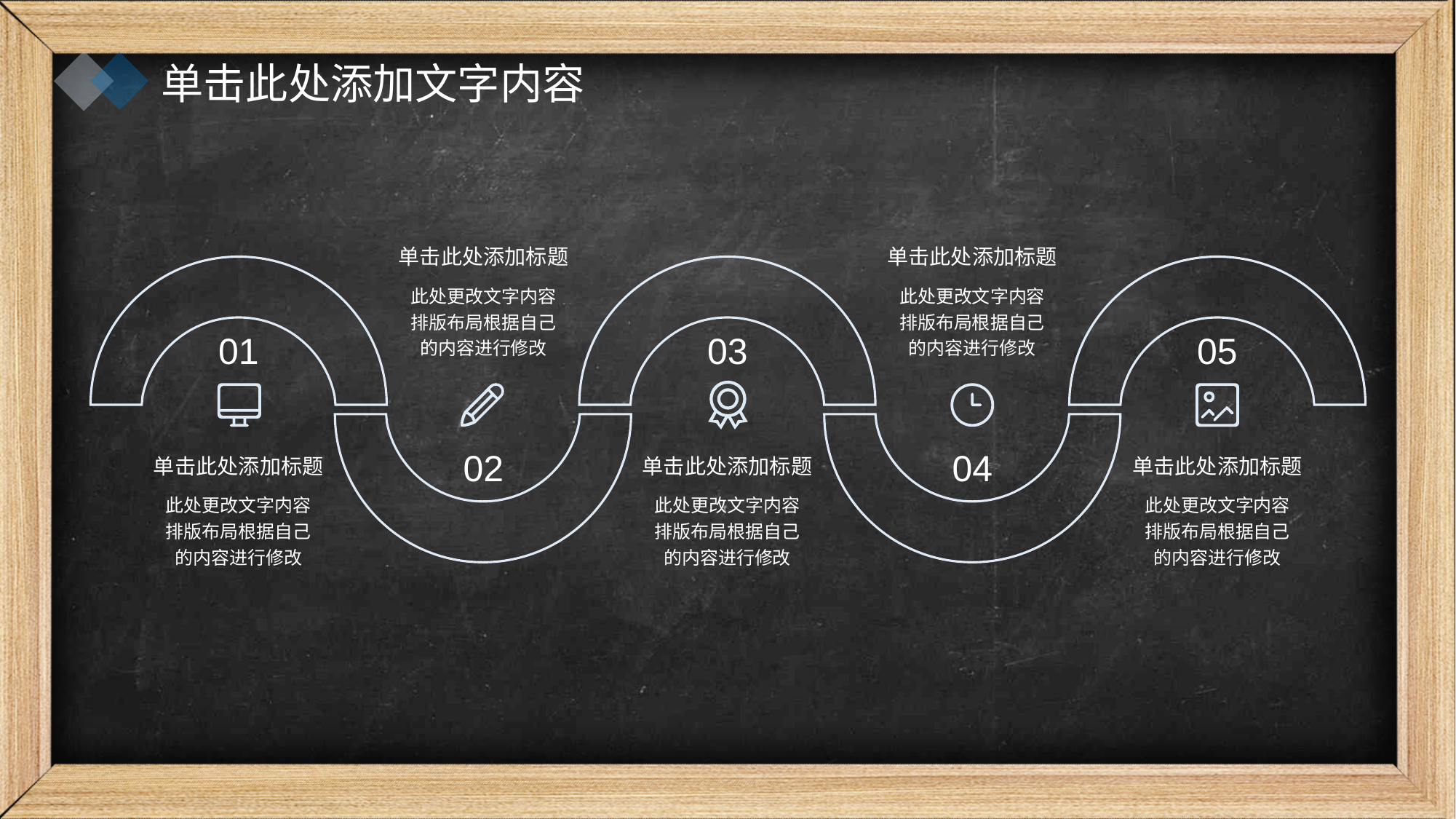

单击此处添加文字内容

单击此处添加标题
此处更改文字内容排版布局根据自己的内容进行修改
单击此处添加标题
此处更改文字内容排版布局根据自己的内容进行修改

01
03
05

02
04
单击此处添加标题
此处更改文字内容排版布局根据自己的内容进行修改
单击此处添加标题
此处更改文字内容排版布局根据自己的内容进行修改
单击此处添加标题
此处更改文字内容排版布局根据自己的内容进行修改